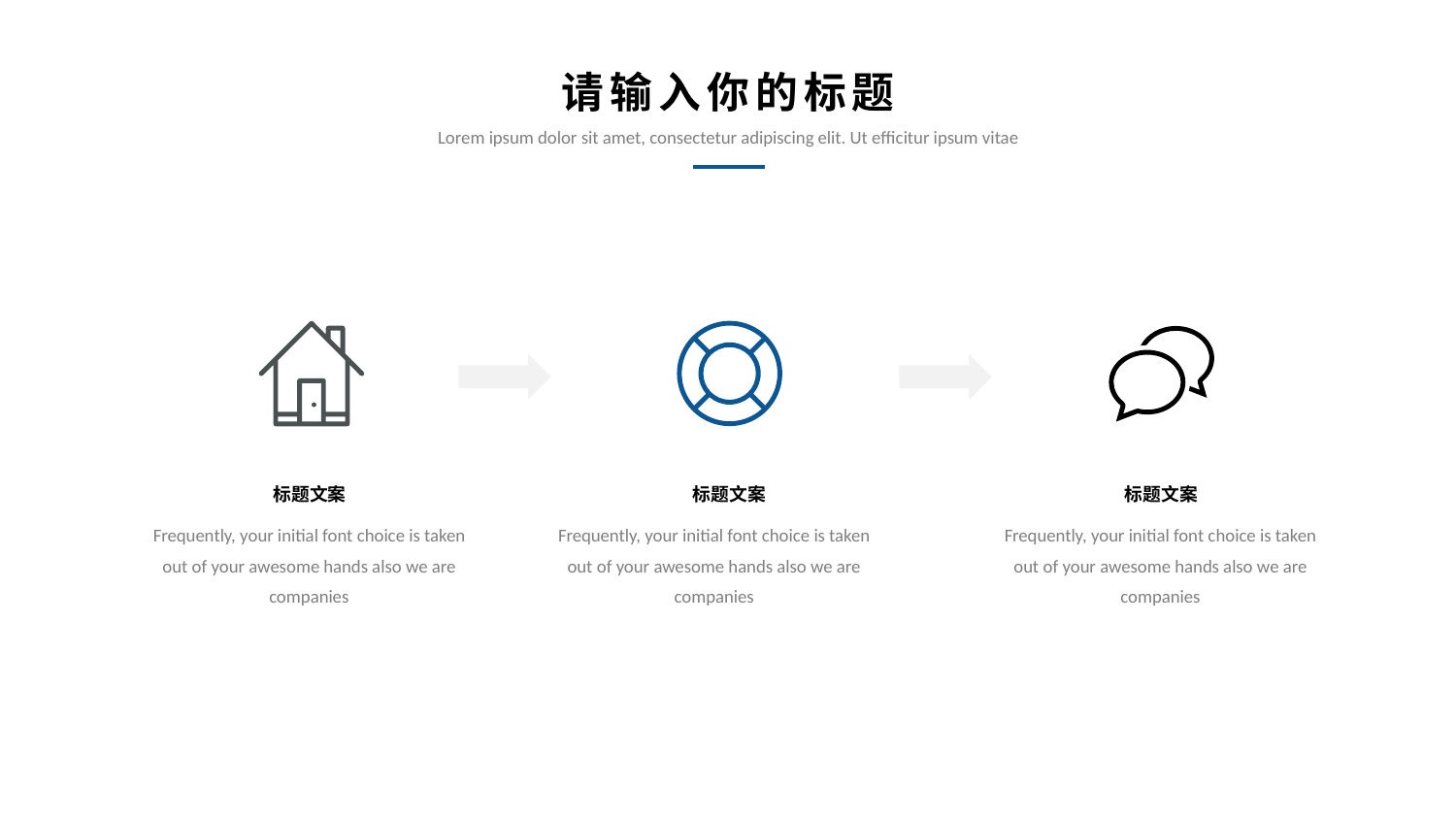

请输入你的标题
Lorem ipsum dolor sit amet, consectetur adipiscing elit. Ut efficitur ipsum vitae

标题文案
标题文案
标题文案
Frequently, your initial font choice is taken out of your awesome hands also we are companies
Frequently, your initial font choice is taken out of your awesome hands also we are companies
Frequently, your initial font choice is taken out of your awesome hands also we are companies